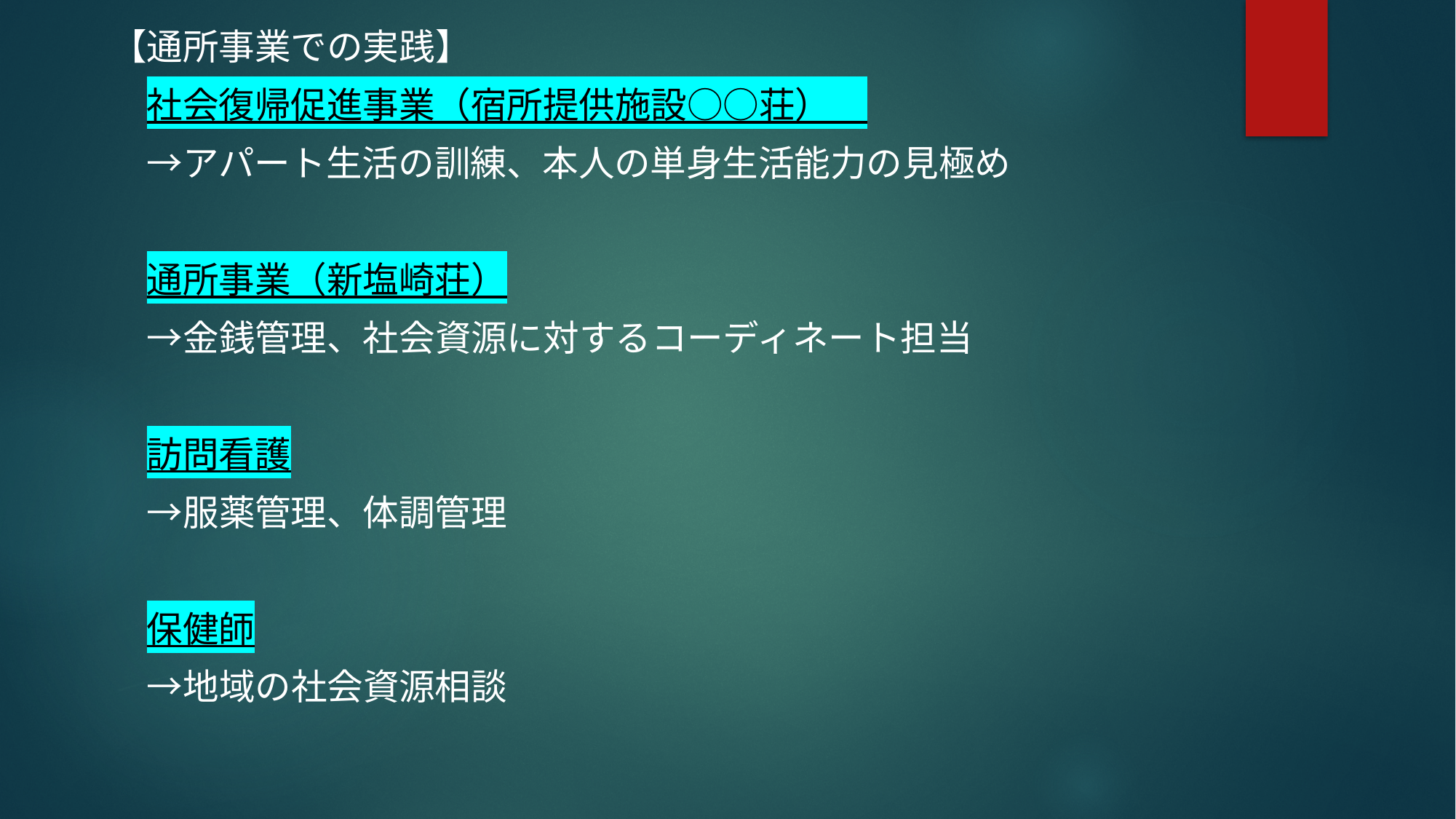

【通所事業での実践】
　社会復帰促進事業（宿所提供施設○○荘）
　→アパート生活の訓練、本人の単身生活能力の見極め

　通所事業（新塩崎荘）
　→金銭管理、社会資源に対するコーディネート担当

　訪問看護
　→服薬管理、体調管理

　保健師
　→地域の社会資源相談